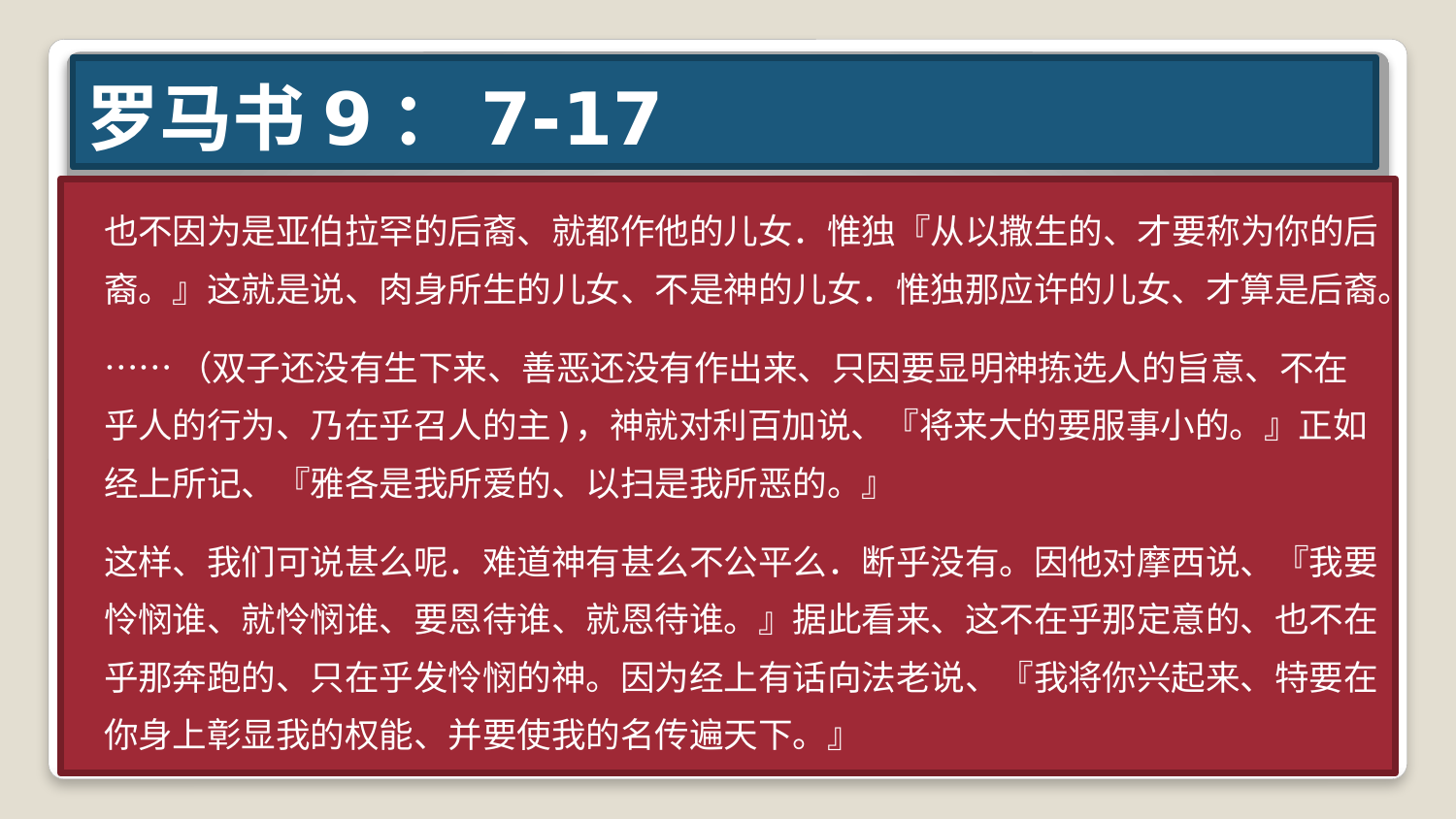

# 罗马书9：7-17
也不因为是亚伯拉罕的后裔、就都作他的儿女．惟独『从以撒生的、才要称为你的后裔。』这就是说、肉身所生的儿女、不是神的儿女．惟独那应许的儿女、才算是后裔。

……（双子还没有生下来、善恶还没有作出来、只因要显明神拣选人的旨意、不在乎人的行为、乃在乎召人的主)，神就对利百加说、『将来大的要服事小的。』正如经上所记、『雅各是我所爱的、以扫是我所恶的。』

这样、我们可说甚么呢．难道神有甚么不公平么．断乎没有。因他对摩西说、『我要怜悯谁、就怜悯谁、要恩待谁、就恩待谁。』据此看来、这不在乎那定意的、也不在乎那奔跑的、只在乎发怜悯的神。因为经上有话向法老说、『我将你兴起来、特要在你身上彰显我的权能、并要使我的名传遍天下。』